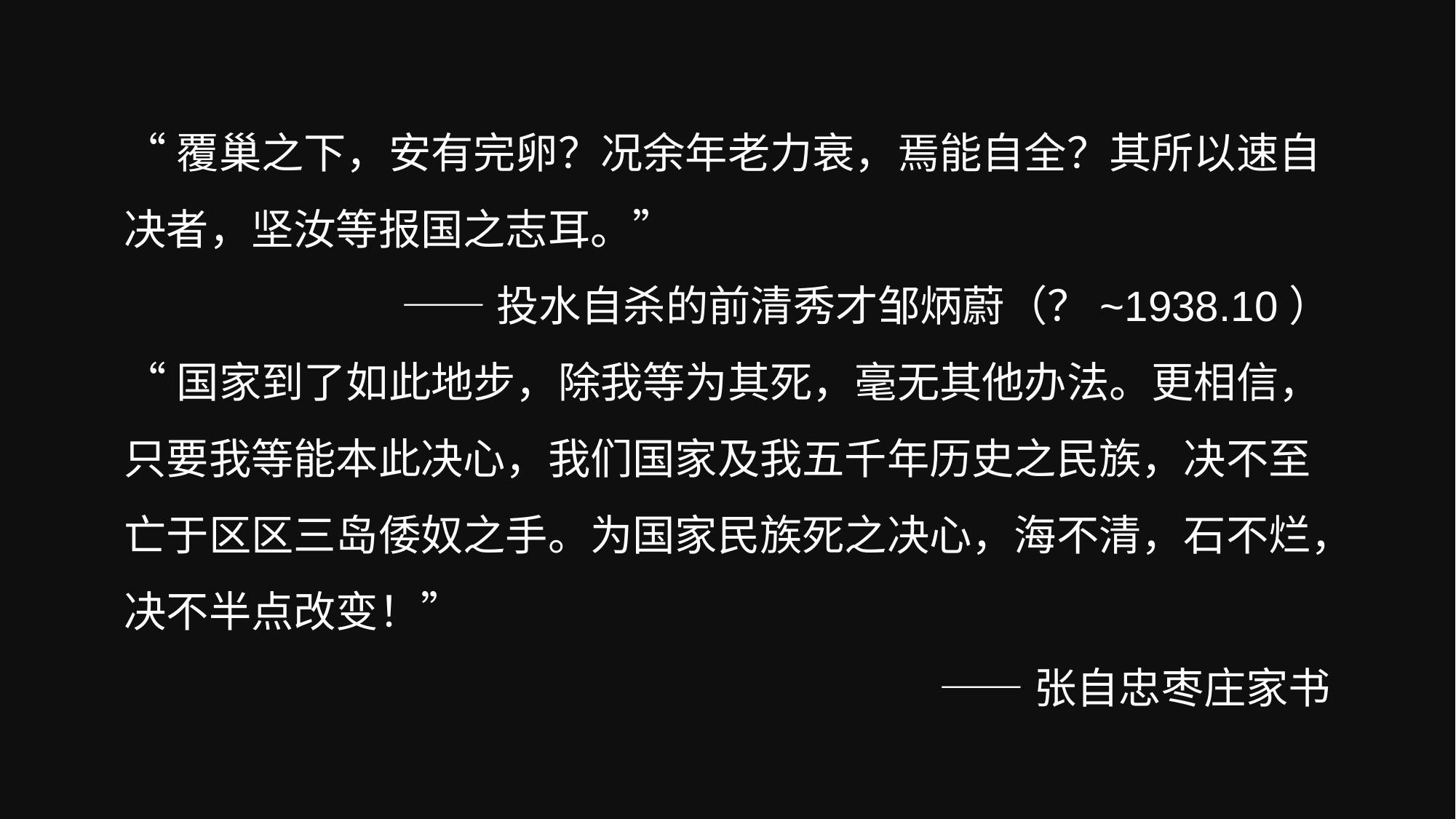

“覆巢之下，安有完卵？况余年老力衰，焉能自全？其所以速自决者，坚汝等报国之志耳。”
——投水自杀的前清秀才邹炳蔚（？~1938.10）
“国家到了如此地步，除我等为其死，毫无其他办法。更相信，只要我等能本此决心，我们国家及我五千年历史之民族，决不至亡于区区三岛倭奴之手。为国家民族死之决心，海不清，石不烂，决不半点改变！”
 ——张自忠枣庄家书